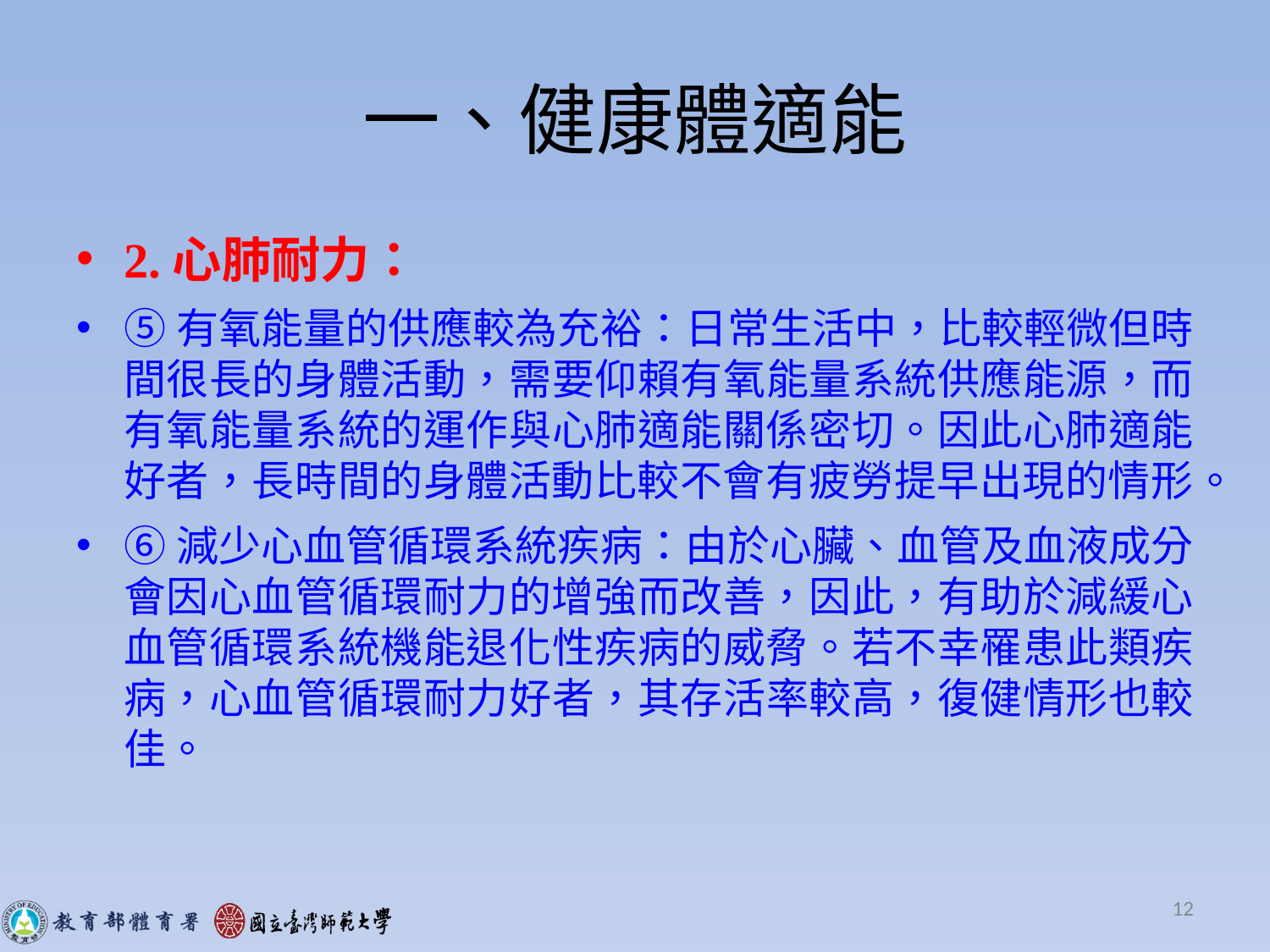

# 一、健康體適能
2.心肺耐力：
⑤有氧能量的供應較為充裕：日常生活中，比較輕微但時間很長的身體活動，需要仰賴有氧能量系統供應能源，而有氧能量系統的運作與心肺適能關係密切。因此心肺適能好者，長時間的身體活動比較不會有疲勞提早出現的情形。
⑥減少心血管循環系統疾病：由於心臟、血管及血液成分會因心血管循環耐力的增強而改善，因此，有助於減緩心血管循環系統機能退化性疾病的威脅。若不幸罹患此類疾病，心血管循環耐力好者，其存活率較高，復健情形也較佳。
12